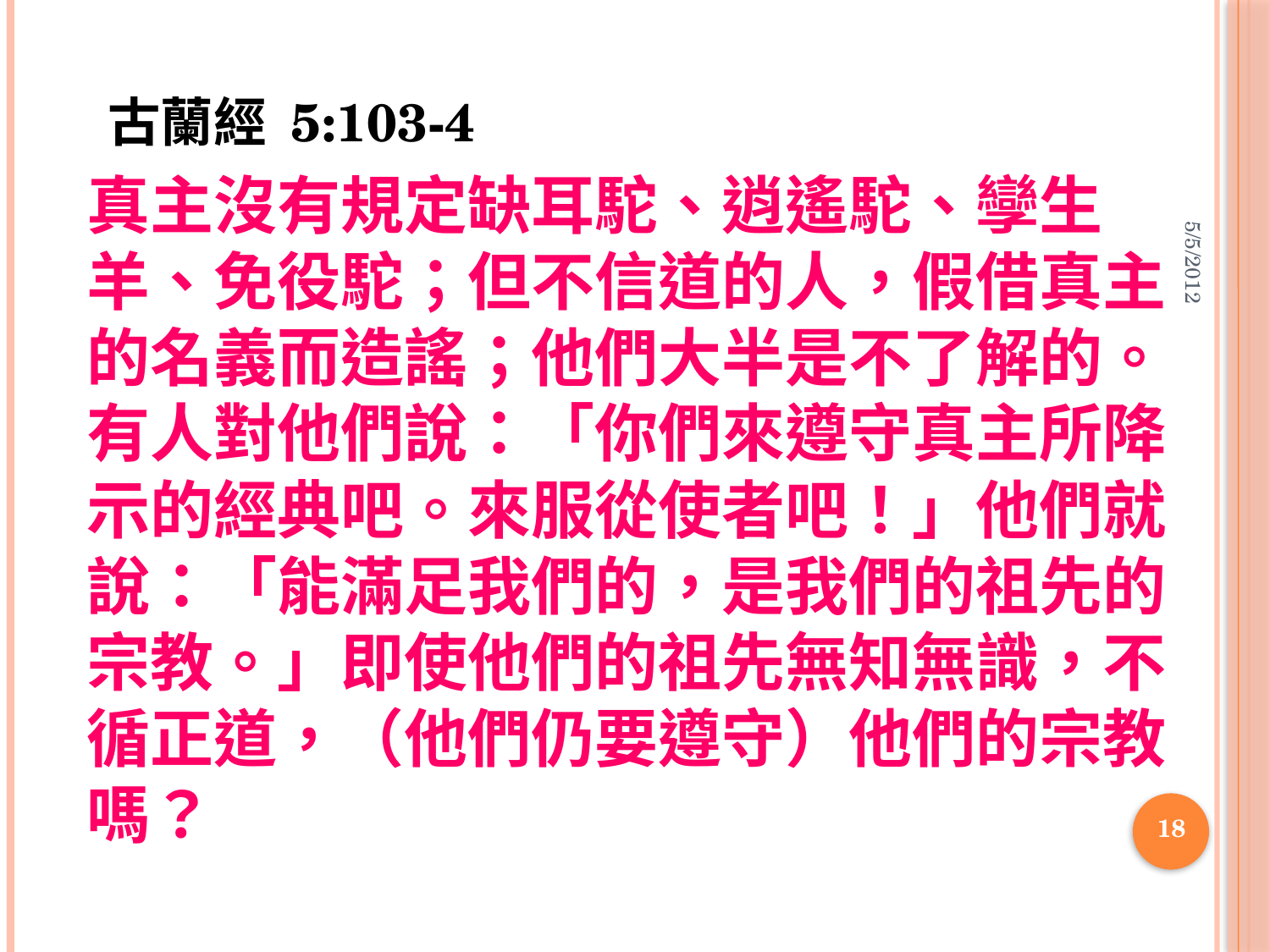

# 古蘭經 5:103-4
5/5/2012
真主沒有規定缺耳駝、逍遙駝、孿生羊、免役駝；但不信道的人，假借真主的名義而造謠；他們大半是不了解的。有人對他們說：「你們來遵守真主所降示的經典吧。來服從使者吧！」他們就說：「能滿足我們的，是我們的祖先的宗教。」即使他們的祖先無知無識，不循正道，（他們仍要遵守）他們的宗教嗎？
18